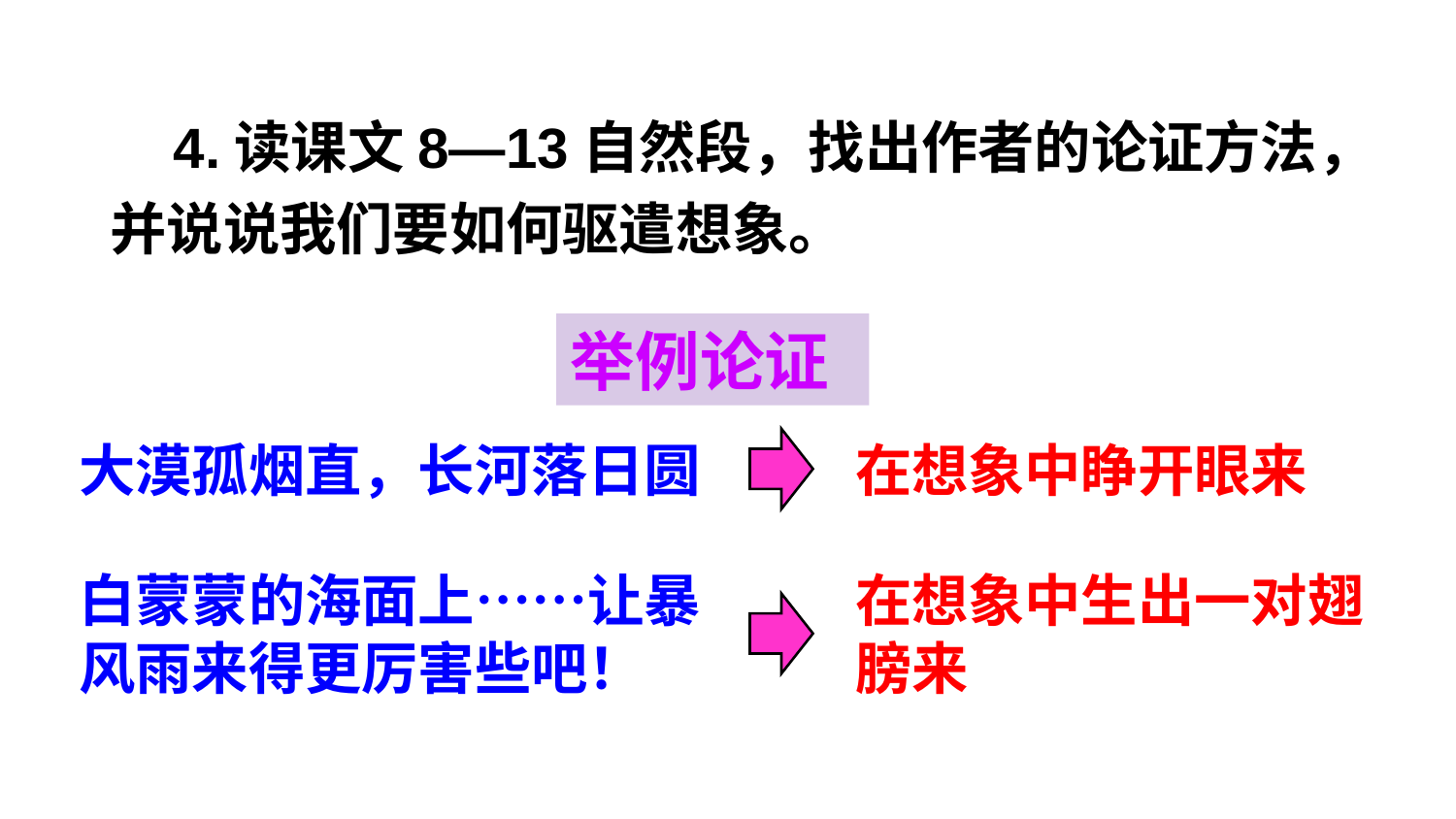

4.读课文8—13自然段，找出作者的论证方法，并说说我们要如何驱遣想象。
举例论证
大漠孤烟直，长河落日圆
在想象中睁开眼来

白蒙蒙的海面上……让暴风雨来得更厉害些吧！
在想象中生出一对翅膀来